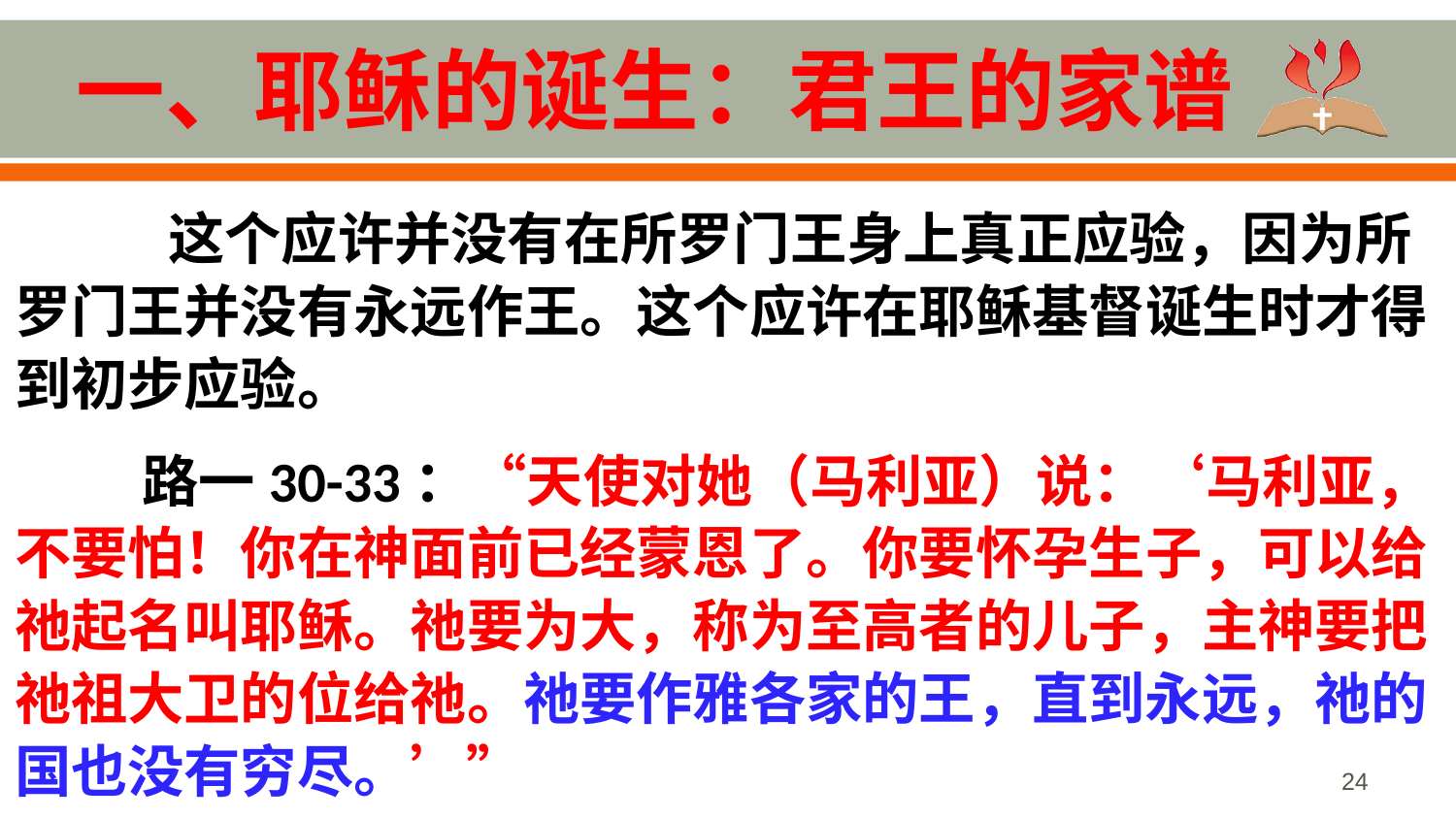

# 一、耶稣的诞生：君王的家谱
 这个应许并没有在所罗门王身上真正应验，因为所罗门王并没有永远作王。这个应许在耶稣基督诞生时才得到初步应验。
路一30-33：“天使对她（马利亚）说：‘马利亚，不要怕！你在神面前已经蒙恩了。你要怀孕生子，可以给祂起名叫耶稣。祂要为大，称为至高者的儿子，主神要把祂祖大卫的位给祂。祂要作雅各家的王，直到永远，祂的国也没有穷尽。’”
24